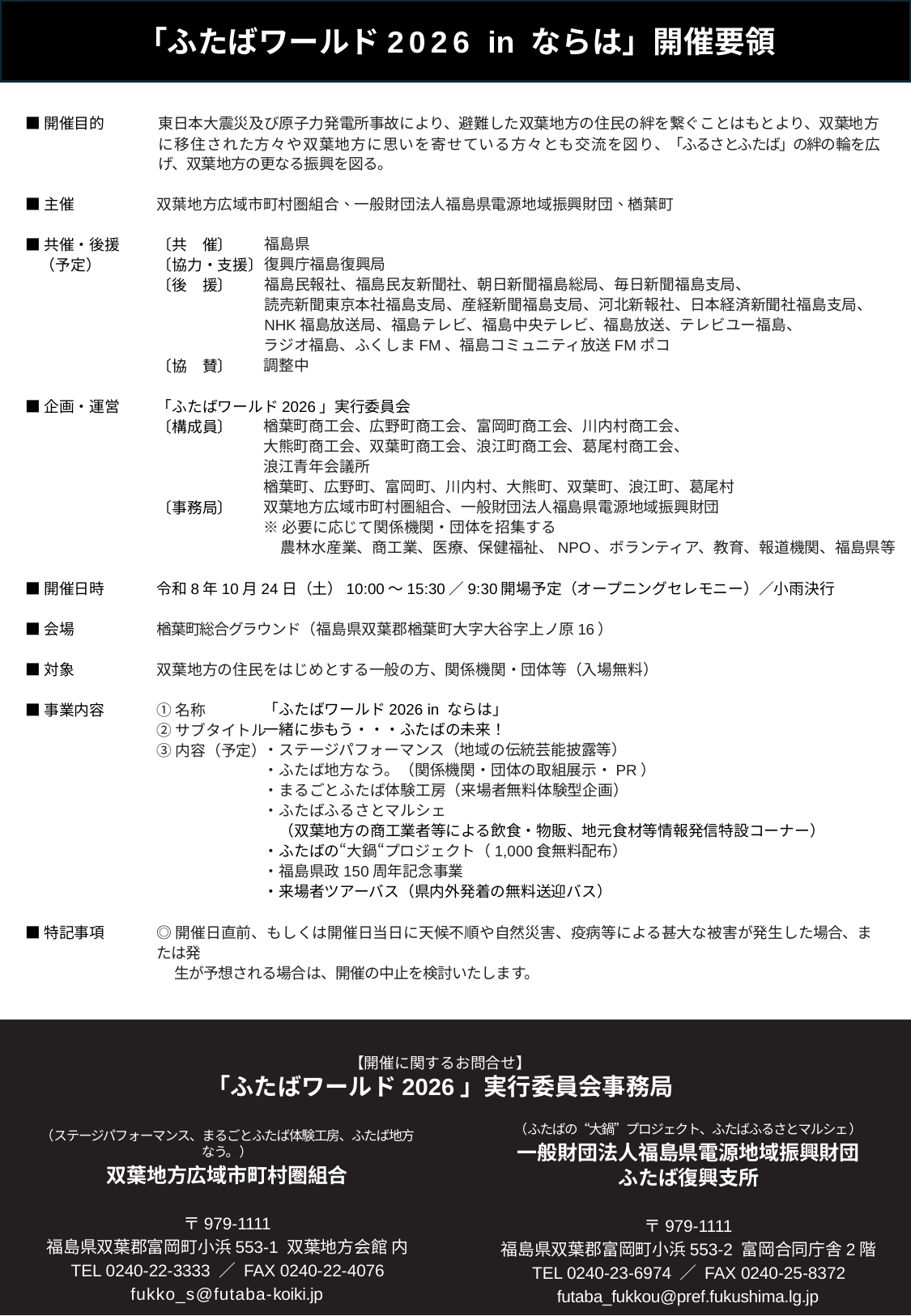

「ふたばワールド2026 in ならは」開催要領
■開催目的

■主催

■共催・後援
　（予定）

■企画・運営

■開催日時

■会場

■対象

■事業内容

■特記事項
東日本大震災及び原子力発電所事故により、避難した双葉地方の住民の絆を繋ぐことはもとより、双葉地方に移住された方々や双葉地方に思いを寄せている方々とも交流を図り、「ふるさとふたば」の絆の輪を広げ、双葉地方の更なる振興を図る。

双葉地方広域市町村圏組合、一般財団法人福島県電源地域振興財団、楢葉町

〔共　催〕
〔協力・支援〕
〔後　援〕

〔協　賛〕

「ふたばワールド2026」実行委員会
〔構成員〕

〔事務局〕

令和8年10月24日（土）10:00～15:30／9:30開場予定（オープニングセレモニー）／小雨決行

楢葉町総合グラウンド（福島県双葉郡楢葉町大字大谷字上ノ原16）

双葉地方の住民をはじめとする一般の方、関係機関・団体等（入場無料）

①名称
②サブタイトル
③内容（予定）

◎開催日直前、もしくは開催日当日に天候不順や自然災害、疫病等による甚大な被害が発生した場合、または発
　 生が予想される場合は、開催の中止を検討いたします。
福島県
復興庁福島復興局
福島民報社、福島民友新聞社、朝日新聞福島総局、毎日新聞福島支局、
読売新聞東京本社福島支局、産経新聞福島支局、河北新報社、日本経済新聞社福島支局、
NHK福島放送局、福島テレビ、福島中央テレビ、福島放送、テレビユー福島、
ラジオ福島、ふくしまFM、福島コミュニティ放送FMポコ
調整中

楢葉町商工会、広野町商工会、富岡町商工会、川内村商工会、
大熊町商工会、双葉町商工会、浪江町商工会、葛尾村商工会、
浪江青年会議所
楢葉町、広野町、富岡町、川内村、大熊町、双葉町、浪江町、葛尾村
双葉地方広域市町村圏組合、一般財団法人福島県電源地域振興財団
※必要に応じて関係機関・団体を招集する
農林水産業、商工業、医療、保健福祉、NPO、ボランティア、教育、報道機関、福島県等

「ふたばワールド2026 in ならは」
一緒に歩もう・・・ふたばの未来！
・ステージパフォーマンス（地域の伝統芸能披露等）
・ふたば地方なう。（関係機関・団体の取組展示・PR）
・まるごとふたば体験工房（来場者無料体験型企画）
・ふたばふるさとマルシェ
　（双葉地方の商工業者等による飲食・物販、地元食材等情報発信特設コーナー）
・ふたばの“大鍋“プロジェクト（1,000食無料配布）
・福島県政150周年記念事業
・来場者ツアーバス（県内外発着の無料送迎バス）

【開催に関するお問合せ】
「ふたばワールド2026」実行委員会事務局
（ふたばの“大鍋”プロジェクト、ふたばふるさとマルシェ）
一般財団法人福島県電源地域振興財団ふたば復興支所
（ステージパフォーマンス、まるごとふたば体験工房、ふたば地方なう。）
双葉地方広域市町村圏組合
〒979-1111
福島県双葉郡富岡町小浜553-1 双葉地方会館 内 TEL 0240-22-3333 ／ FAX 0240-22-4076
fukko_s@futaba-koiki.jp
〒979-1111
福島県双葉郡富岡町小浜553-2 富岡合同庁舎2階 TEL 0240-23-6974 ／ FAX 0240-25-8372
futaba_fukkou@pref.fukushima.lg.jp